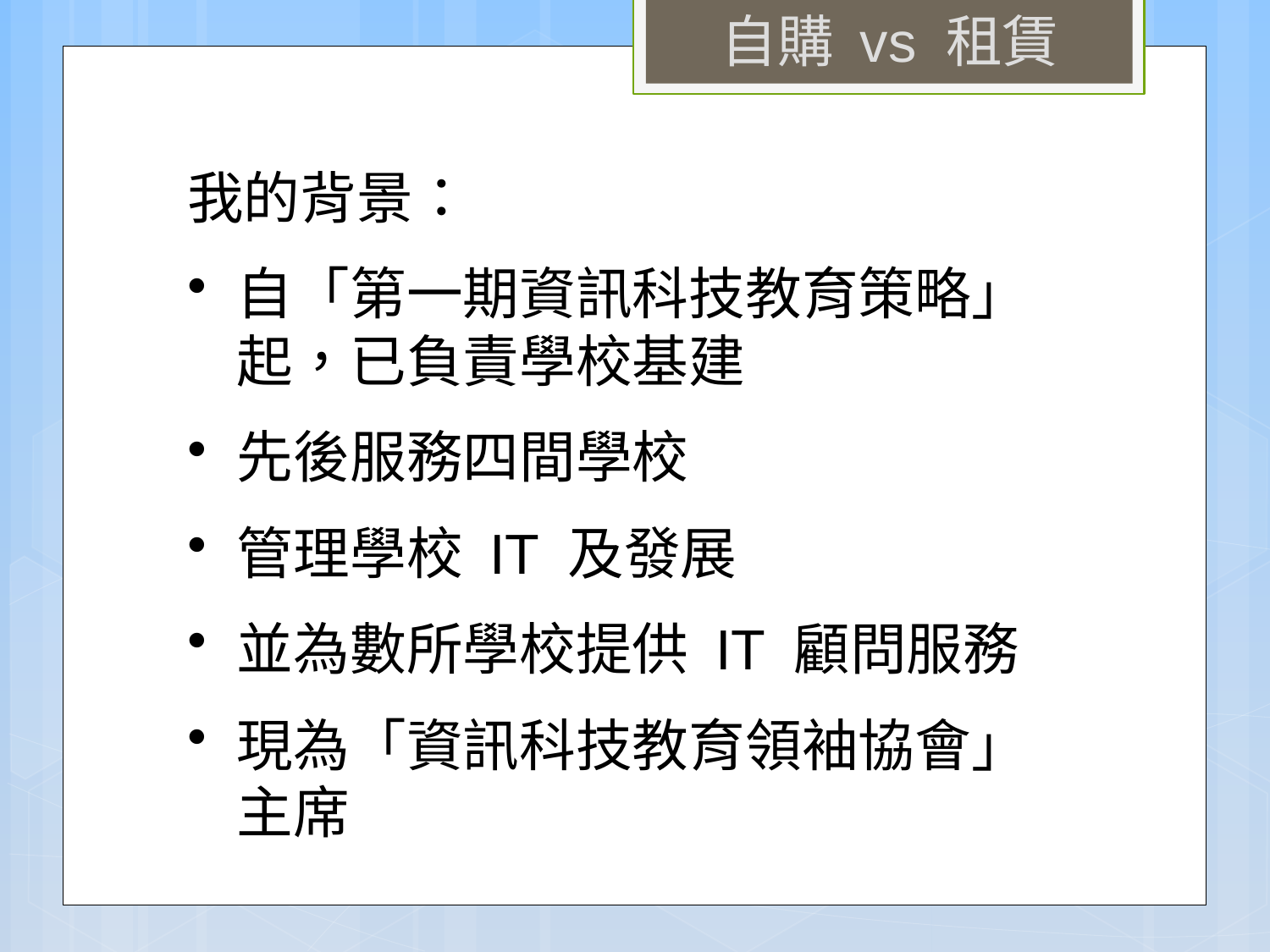

自購 vs 租賃
我的背景：
自「第一期資訊科技教育策略」起，已負責學校基建
先後服務四間學校
管理學校 IT 及發展
並為數所學校提供 IT 顧問服務
現為「資訊科技教育領袖協會」主席